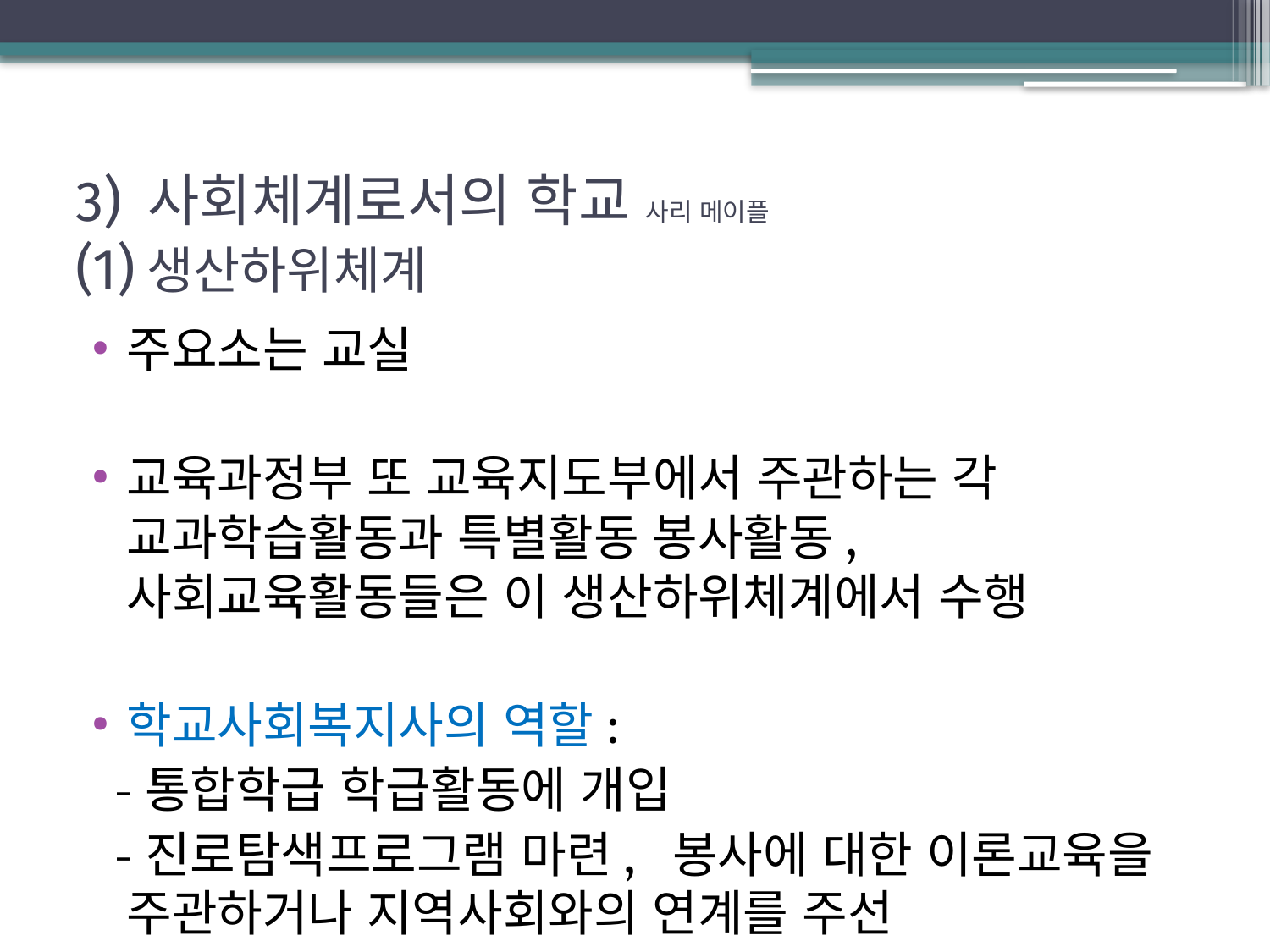

# 3) 사회체계로서의 학교 사리 메이플 (1)생산하위체계
주요소는 교실

교육과정부 또 교육지도부에서 주관하는 각 교과학습활동과 특별활동 봉사활동, 사회교육활동들은 이 생산하위체계에서 수행

학교사회복지사의 역할:
  -통합학급 학급활동에 개입
  -진로탐색프로그램 마련,  봉사에 대한 이론교육을 주관하거나 지역사회와의 연계를 주선